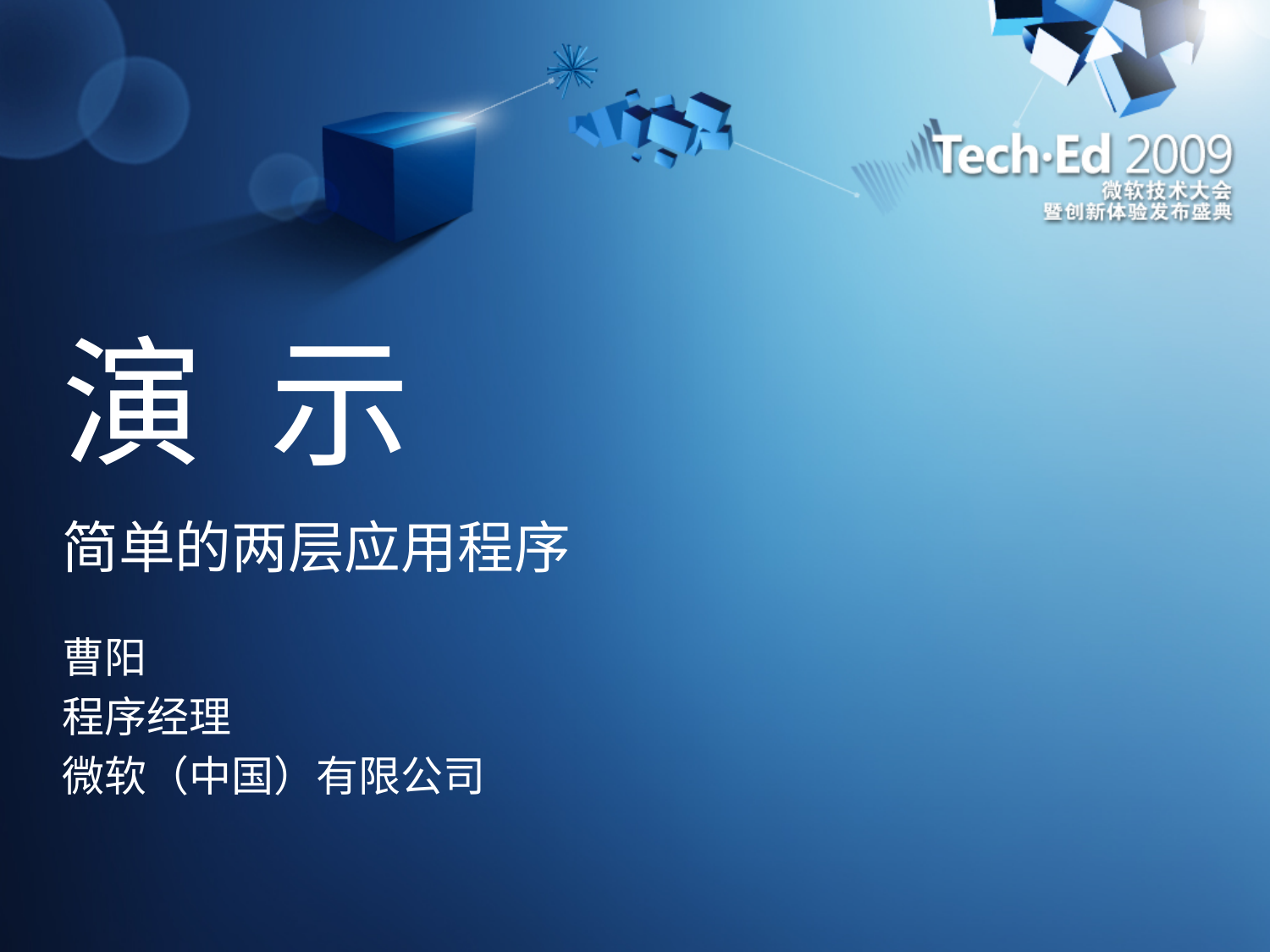

# 演 示
简单的两层应用程序
曹阳
程序经理
微软（中国）有限公司